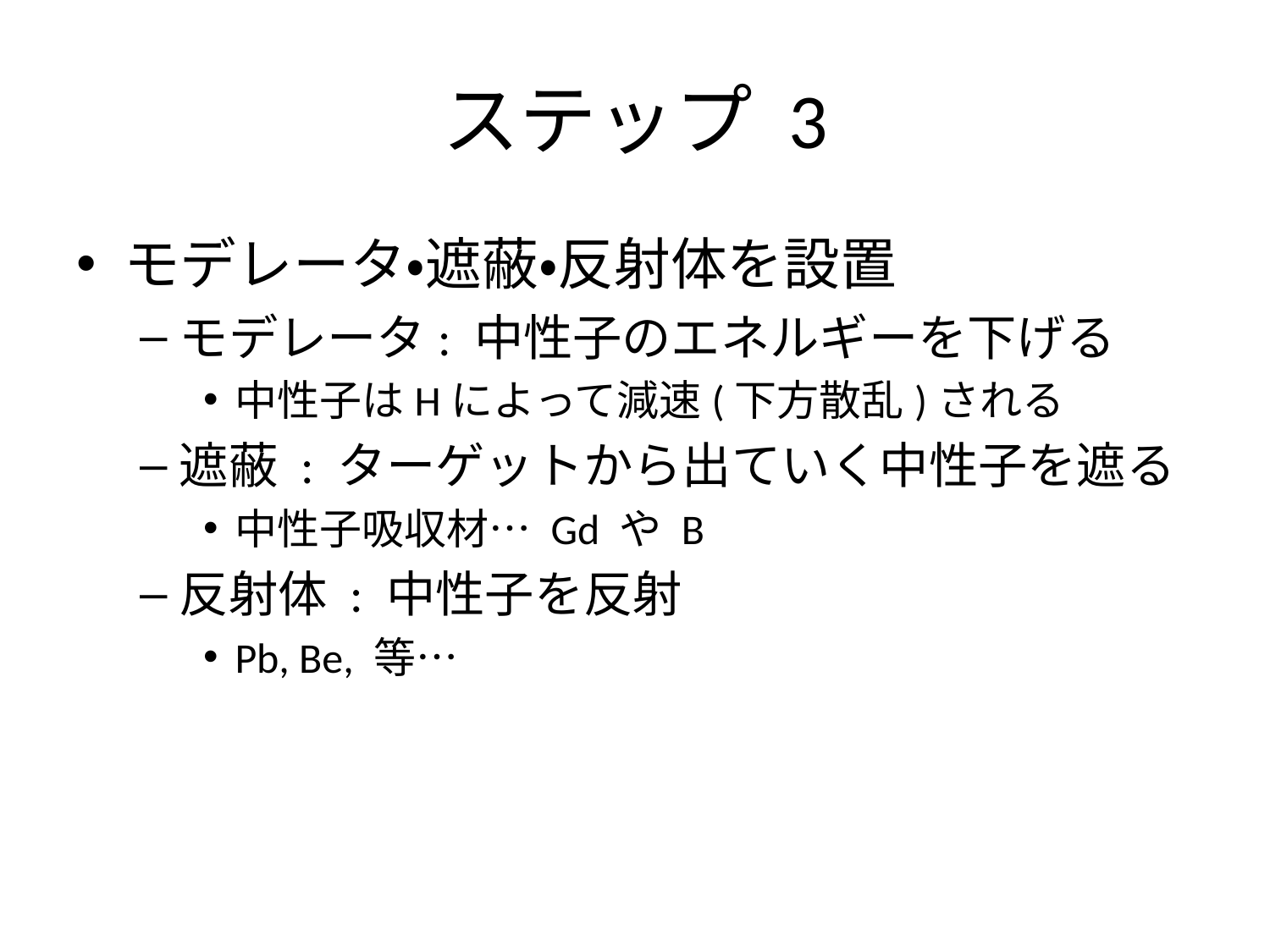

# ステップ 3
モデレータ・遮蔽・反射体を設置
モデレータ: 中性子のエネルギーを下げる
中性子はHによって減速(下方散乱)される
遮蔽 : ターゲットから出ていく中性子を遮る
中性子吸収材… Gd や B
反射体 : 中性子を反射
Pb, Be, 等…